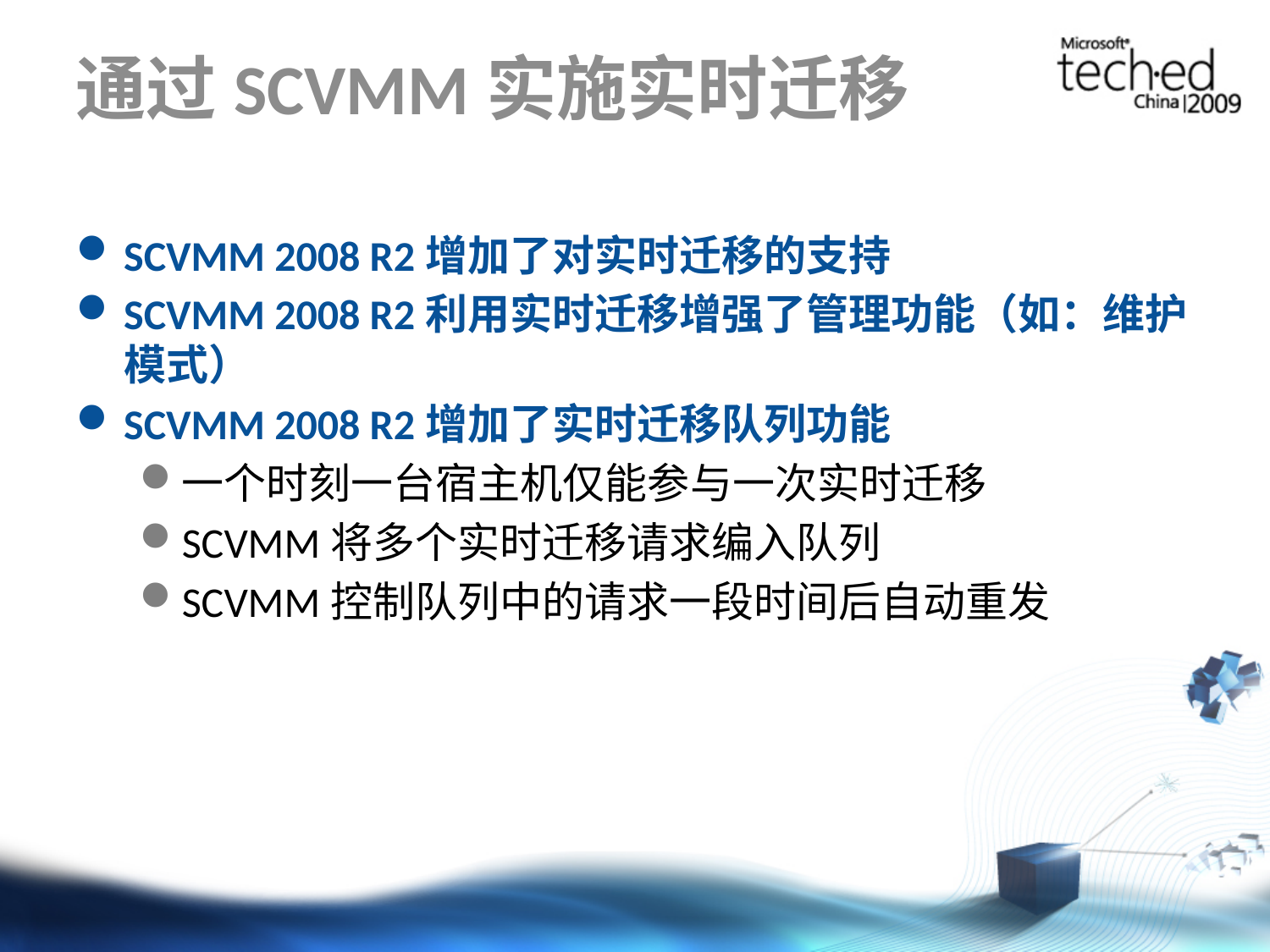

# 通过SCVMM实施实时迁移
SCVMM 2008 R2增加了对实时迁移的支持
SCVMM 2008 R2利用实时迁移增强了管理功能（如：维护模式）
SCVMM 2008 R2增加了实时迁移队列功能
一个时刻一台宿主机仅能参与一次实时迁移
SCVMM将多个实时迁移请求编入队列
SCVMM控制队列中的请求一段时间后自动重发